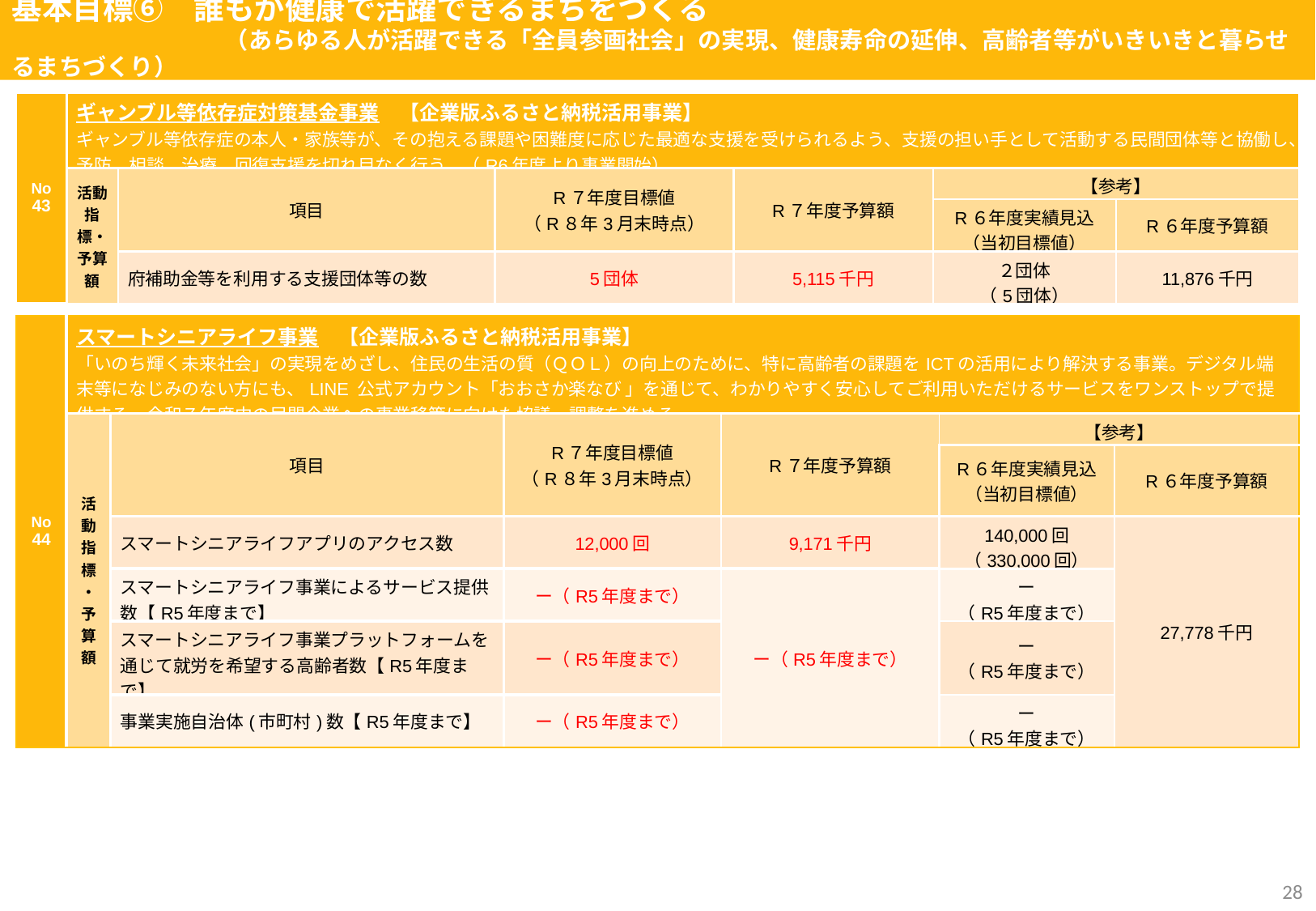

基本的方向（１）あらゆる人が活躍できる「全員参画社会」の実現
基本的方向（２）健康寿命の延伸
基本的方向（３）高齢者等がいきいきと暮らせるまちづくり
基本目標⑥　誰もが健康で活躍できるまちをつくる
　　　　　　　　　（あらゆる人が活躍できる「全員参画社会」の実現、健康寿命の延伸、高齢者等がいきいきと暮らせるまちづくり）
| No 43 | ギャンブル等依存症対策基金事業　【企業版ふるさと納税活用事業】 ギャンブル等依存症の本人・家族等が、その抱える課題や困難度に応じた最適な支援を受けられるよう、支援の担い手として活動する民間団体等と協働し、予防、相談、治療、回復支援を切れ目なく行う。（R6年度より事業開始） |  |  |  |  |  |
| --- | --- | --- | --- | --- | --- | --- |
|  | 活動指標・予算額 | 項目 | R７年度目標値 （R８年3月末時点） | R７年度予算額 | 【参考】 |  |
|  | 目標値・予算額 | 項目 | R6年度目標値 （令和6年3月末時点） | 令和6年度予算額 | R６年度実績見込 （当初目標値） | R６年度予算額 |
|  |  | 府補助金等を利用する支援団体等の数 | 5団体 | 5,115千円 | ２団体 （5団体） | 11,876千円 |
| No 44 | スマートシニアライフ事業　【企業版ふるさと納税活用事業】 「いのち輝く未来社会」の実現をめざし、住民の生活の質（ＱＯＬ）の向上のために、特に高齢者の課題をICTの活用により解決する事業。デジタル端末等になじみのない方にも、LINE 公式アカウント「おおさか楽なび 」を通じて、わかりやすく安心してご利用いただけるサービスをワンストップで提供する。令和７年度中の民間企業への事業移管に向けた協議・調整を進める。 |  |  |  |  |  |
| --- | --- | --- | --- | --- | --- | --- |
|  | 活動指標・予算額 | 項目 | R７年度目標値 （R８年3月末時点） | R７年度予算額 | 【参考】 |  |
|  |  |  | R6年度目標値 （令和6年3月末時点） | 令和6年度予算額 | R６年度実績見込 （当初目標値） | R６年度予算額 |
|  |  | スマートシニアライフアプリのアクセス数 | 12,000回 | 9,171千円 | 140,000回 （330,000回） | 27,778千円 |
|  |  | スマートシニアライフ事業によるサービス提供数【R5年度まで】 | ー（R5年度まで） | ー（R5年度まで） | ー （R5年度まで） | 105,403千円 |
|  |  | スマートシニアライフ事業プラットフォームを通じて就労を希望する高齢者数【R5年度まで】 | ー（R5年度まで） | ー（R5年度まで） | ー （R5年度まで） | ー（R5年度まで） |
|  |  | 事業実施自治体(市町村)数【R5年度まで】 | ー（R5年度まで） | ー（R5年度まで） | ー （R5年度まで） | ー（R5年度まで） |
28